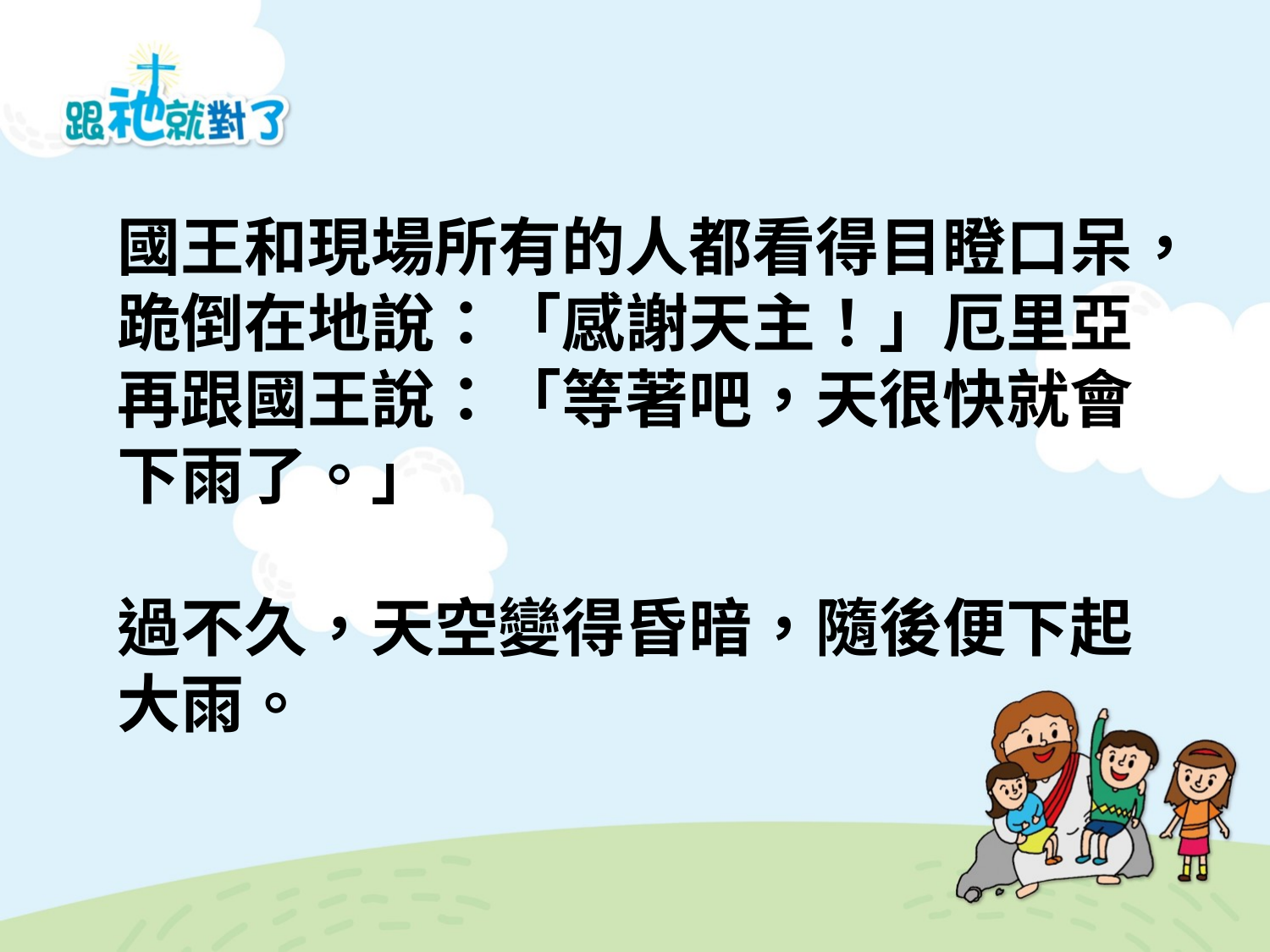

國王和現場所有的人都看得目瞪口呆，跪倒在地說：「感謝天主！」厄里亞再跟國王說：「等著吧，天很快就會下雨了。」

過不久，天空變得昏暗，隨後便下起大雨。